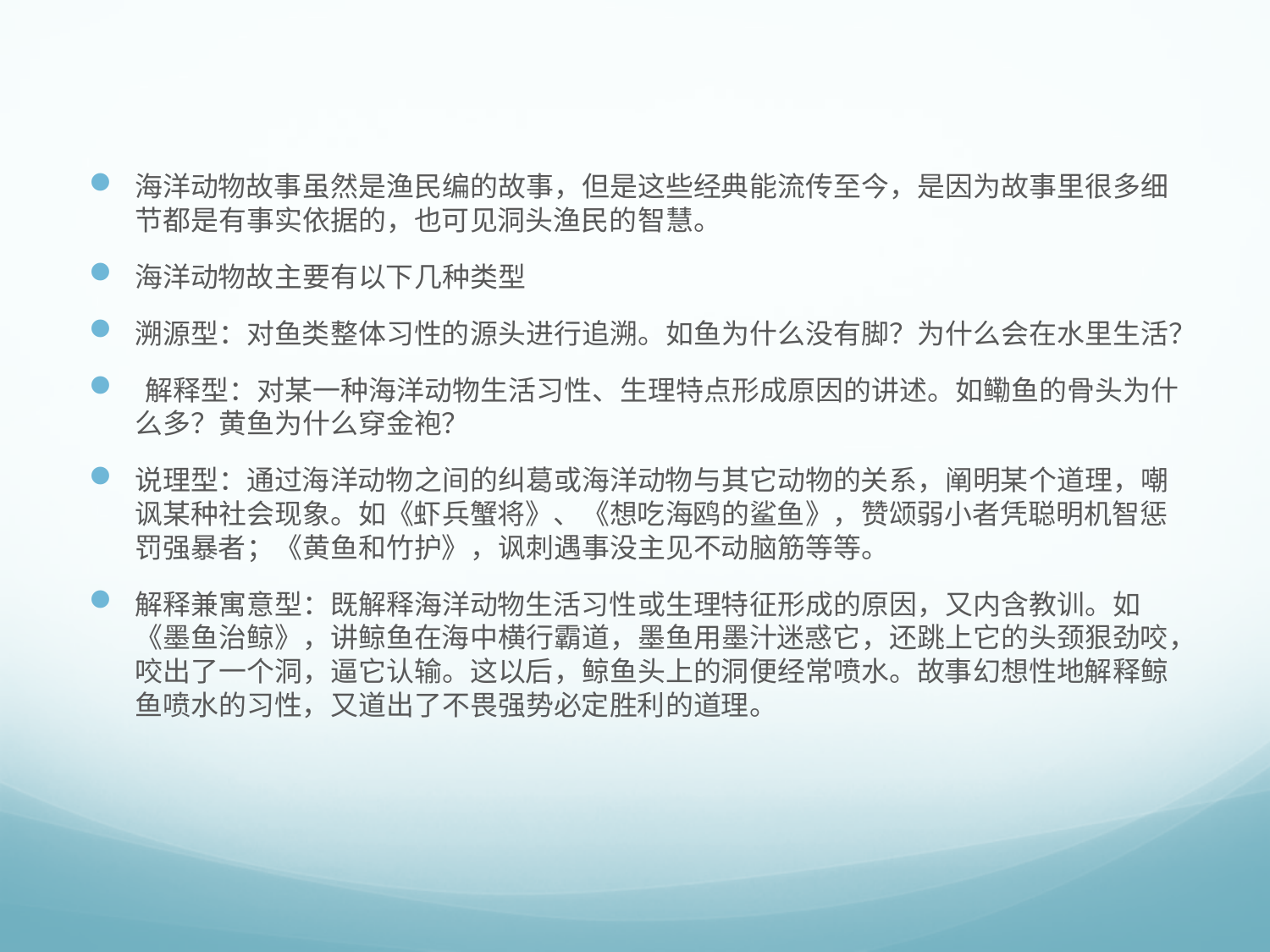

#
海洋动物故事虽然是渔民编的故事，但是这些经典能流传至今，是因为故事里很多细节都是有事实依据的，也可见洞头渔民的智慧。
海洋动物故主要有以下几种类型
溯源型：对鱼类整体习性的源头进行追溯。如鱼为什么没有脚？为什么会在水里生活？
 解释型：对某一种海洋动物生活习性、生理特点形成原因的讲述。如鳓鱼的骨头为什么多？黄鱼为什么穿金袍？
说理型：通过海洋动物之间的纠葛或海洋动物与其它动物的关系，阐明某个道理，嘲讽某种社会现象。如《虾兵蟹将》、《想吃海鸥的鲨鱼》，赞颂弱小者凭聪明机智惩罚强暴者；《黄鱼和竹护》，讽刺遇事没主见不动脑筋等等。
解释兼寓意型：既解释海洋动物生活习性或生理特征形成的原因，又内含教训。如《墨鱼治鲸》，讲鲸鱼在海中横行霸道，墨鱼用墨汁迷惑它，还跳上它的头颈狠劲咬，咬出了一个洞，逼它认输。这以后，鲸鱼头上的洞便经常喷水。故事幻想性地解释鲸鱼喷水的习性，又道出了不畏强势必定胜利的道理。